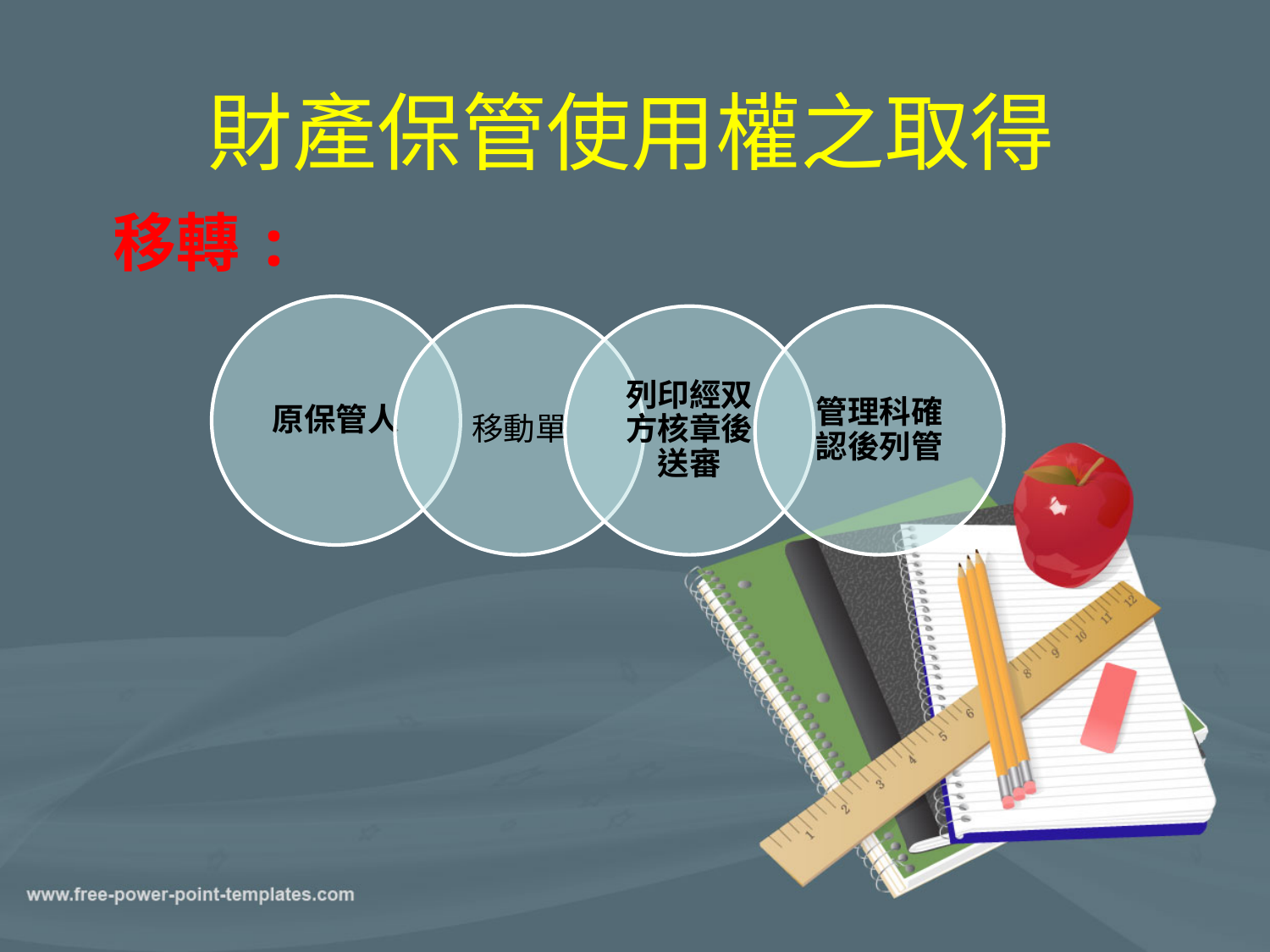

財產保管使用權之取得

原保管人
移動單
列印經双方核章後送審
管理科確認後列管
# 移轉: